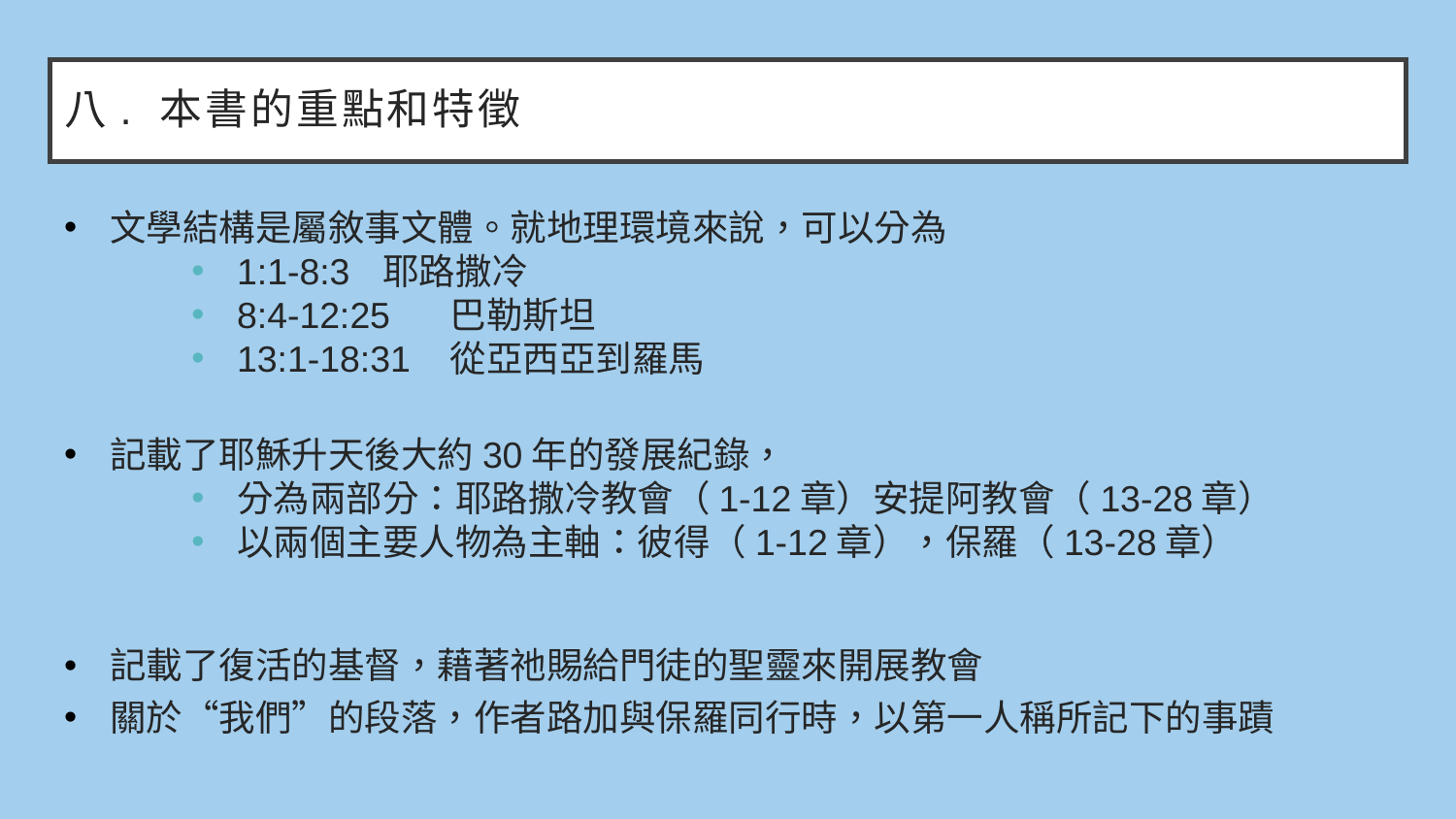

# 八. 本書的重點和特徵
文學結構是屬敘事文體。就地理環境來說，可以分為
1:1-8:3	耶路撒冷
8:4-12:25     巴勒斯坦
13:1-18:31   從亞西亞到羅馬

記載了耶穌升天後大約30年的發展紀錄，
分為兩部分：耶路撒冷教會（1-12章）安提阿教會（13-28章）
以兩個主要人物為主軸：彼得（1-12章），保羅（13-28章）

記載了復活的基督，藉著祂賜給門徒的聖靈來開展教會
關於“我們”的段落，作者路加與保羅同行時，以第一人稱所記下的事蹟